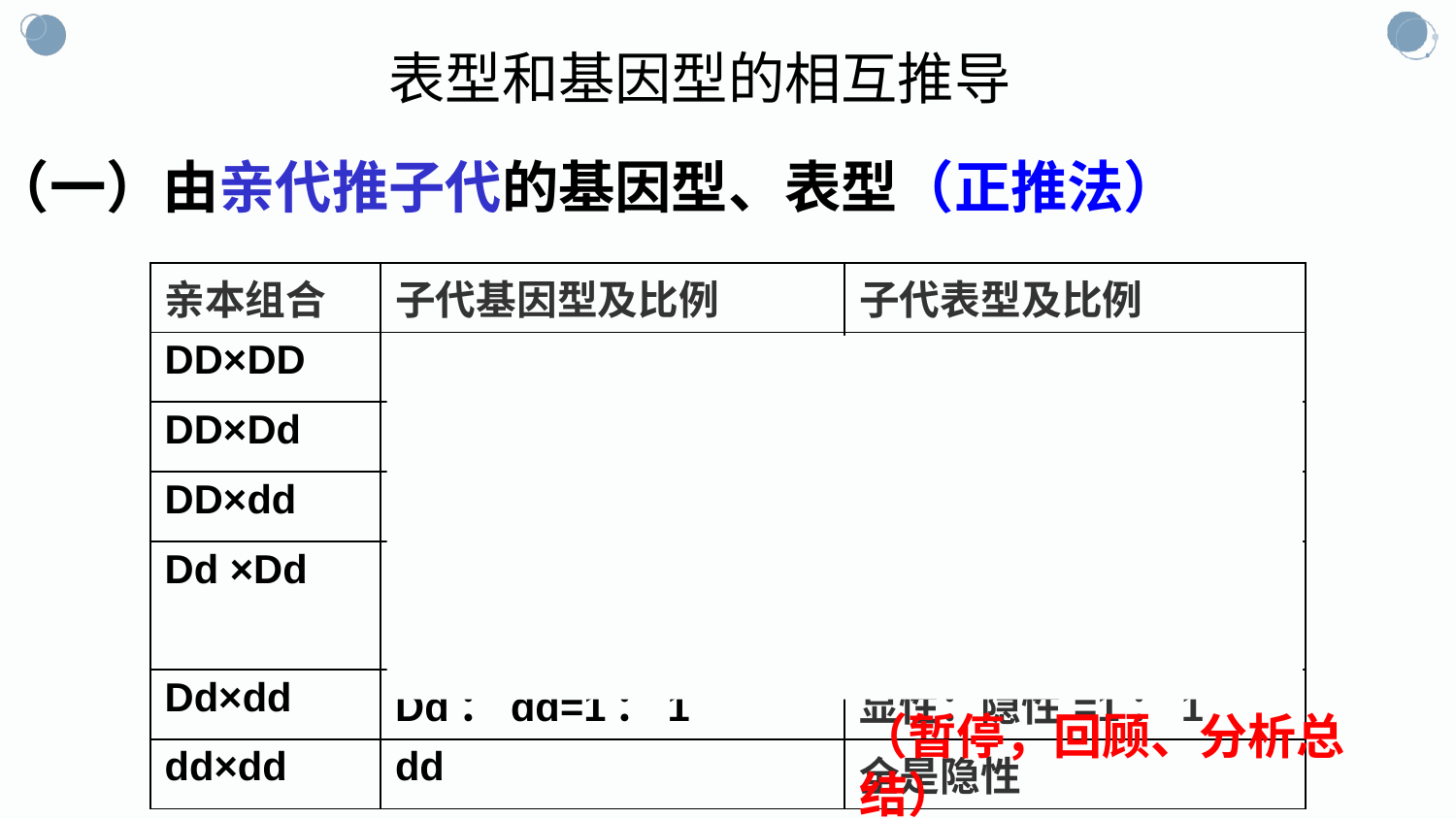

表型和基因型的相互推导
（一）由亲代推子代的基因型、表型（正推法）
| 亲本组合 | 子代基因型及比例 | 子代表型及比例 |
| --- | --- | --- |
| DD×DD | DD | 全是显性 |
| DD×Dd | DD：Dd=1：1 | 全是显性 |
| DD×dd | Dd | 全是显性 |
| Dd ×Dd | DD：Dd：dd=1：2：1 | 显性：隐性=3：1 |
| Dd×dd | Dd：dd=1：1 | 显性：隐性=1：1 |
| dd×dd | dd | 全是隐性 |

（暂停，回顾、分析总结）